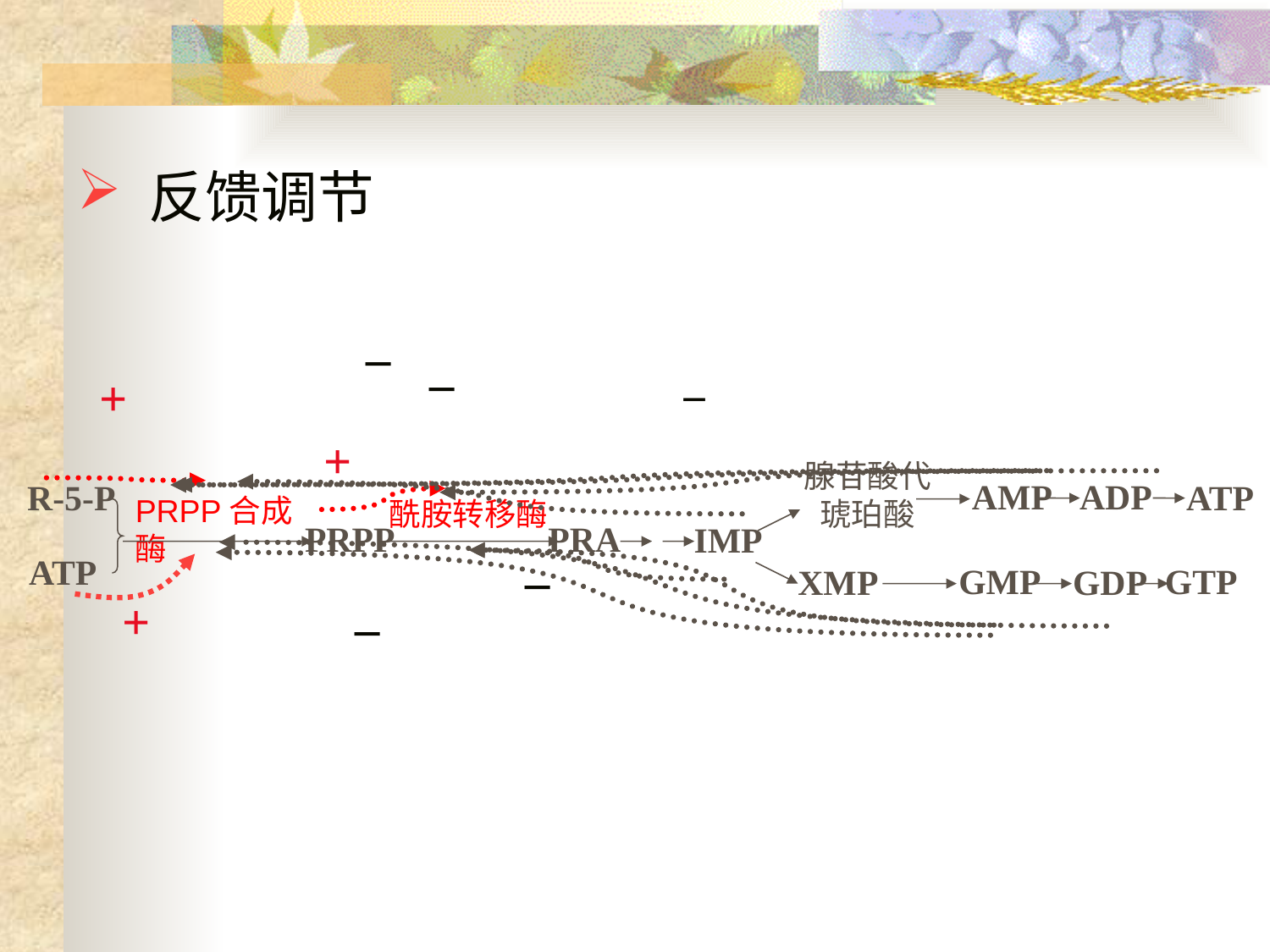

反馈调节
_
_
_
_
_
+
+
腺苷酸代
琥珀酸
AMP
ADP
ATP

R-5-P
ATP
PRPP合成酶

酰胺转移酶

PRPP
PRA
IMP

GMP
GTP
XMP
GDP

+